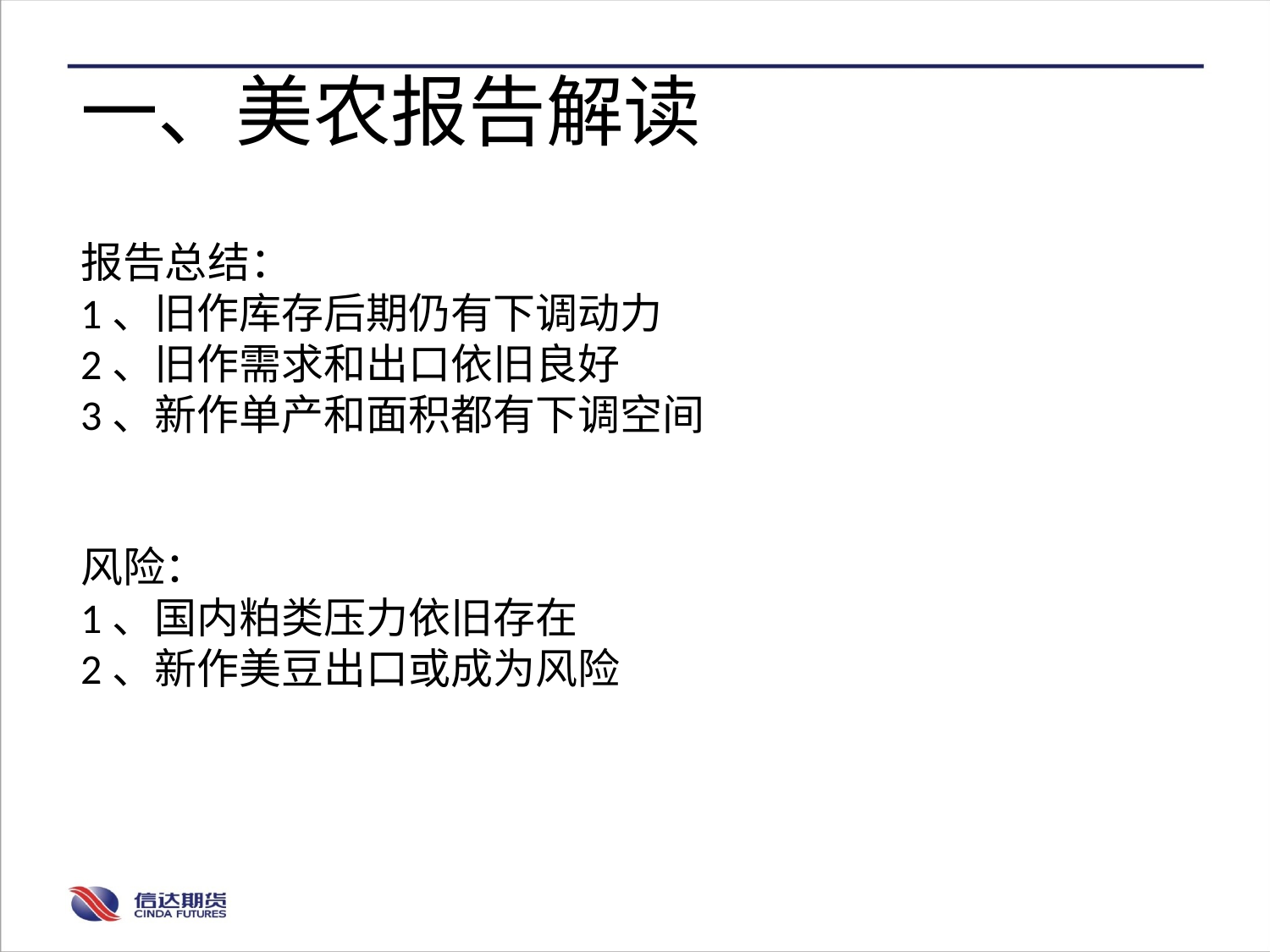

一、美农报告解读
报告总结：
1、旧作库存后期仍有下调动力
2、旧作需求和出口依旧良好
3、新作单产和面积都有下调空间

风险：
1、国内粕类压力依旧存在
2、新作美豆出口或成为风险